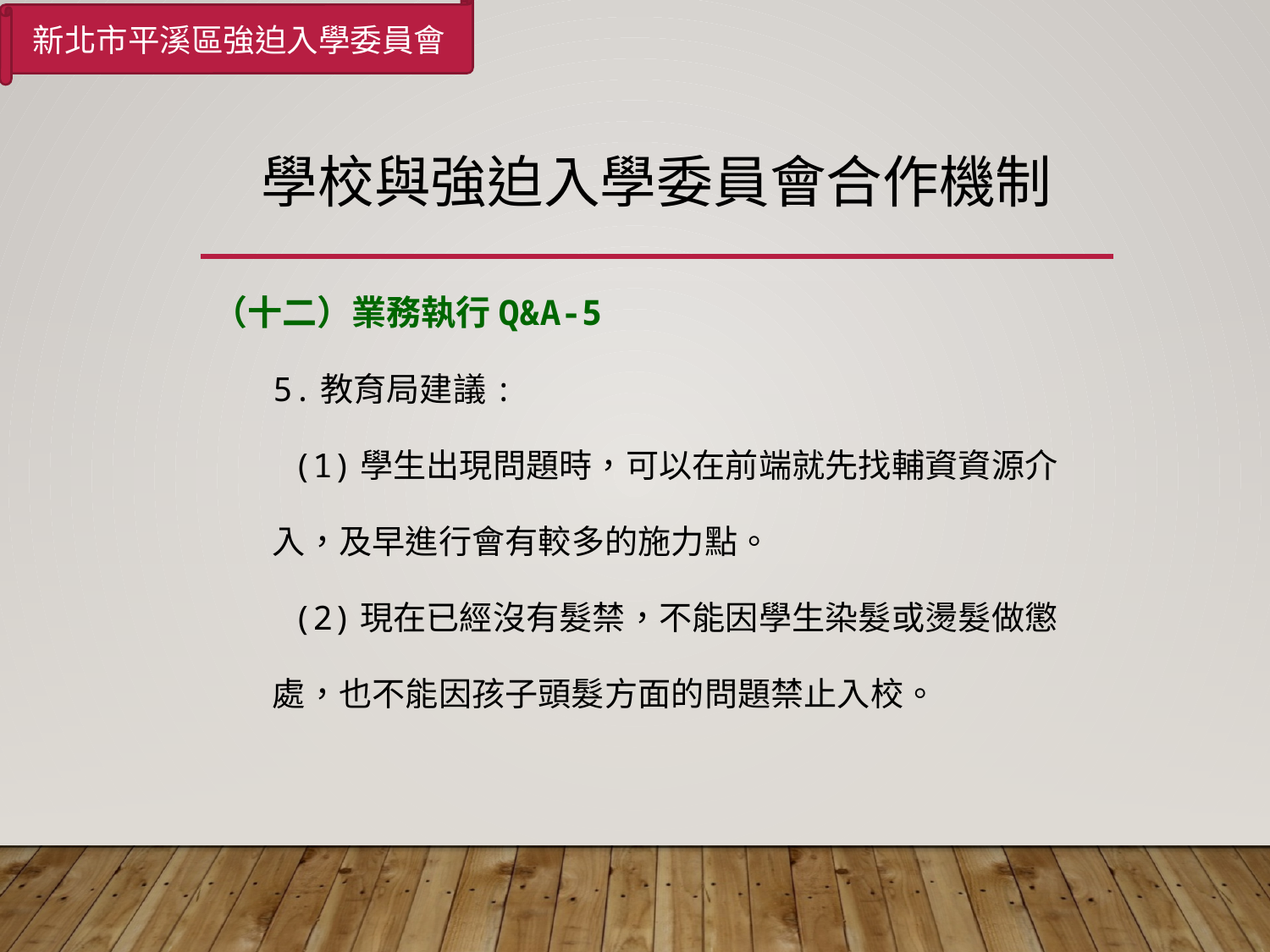

新北市平溪區強迫入學委員會
# 學校與強迫入學委員會合作機制
（十二）業務執行Q&A-5
   5.教育局建議:
    (1)學生出現問題時，可以在前端就先找輔資資源介
       入，及早進行會有較多的施力點。
    (2)現在已經沒有髮禁，不能因學生染髮或燙髮做懲
       處，也不能因孩子頭髮方面的問題禁止入校。